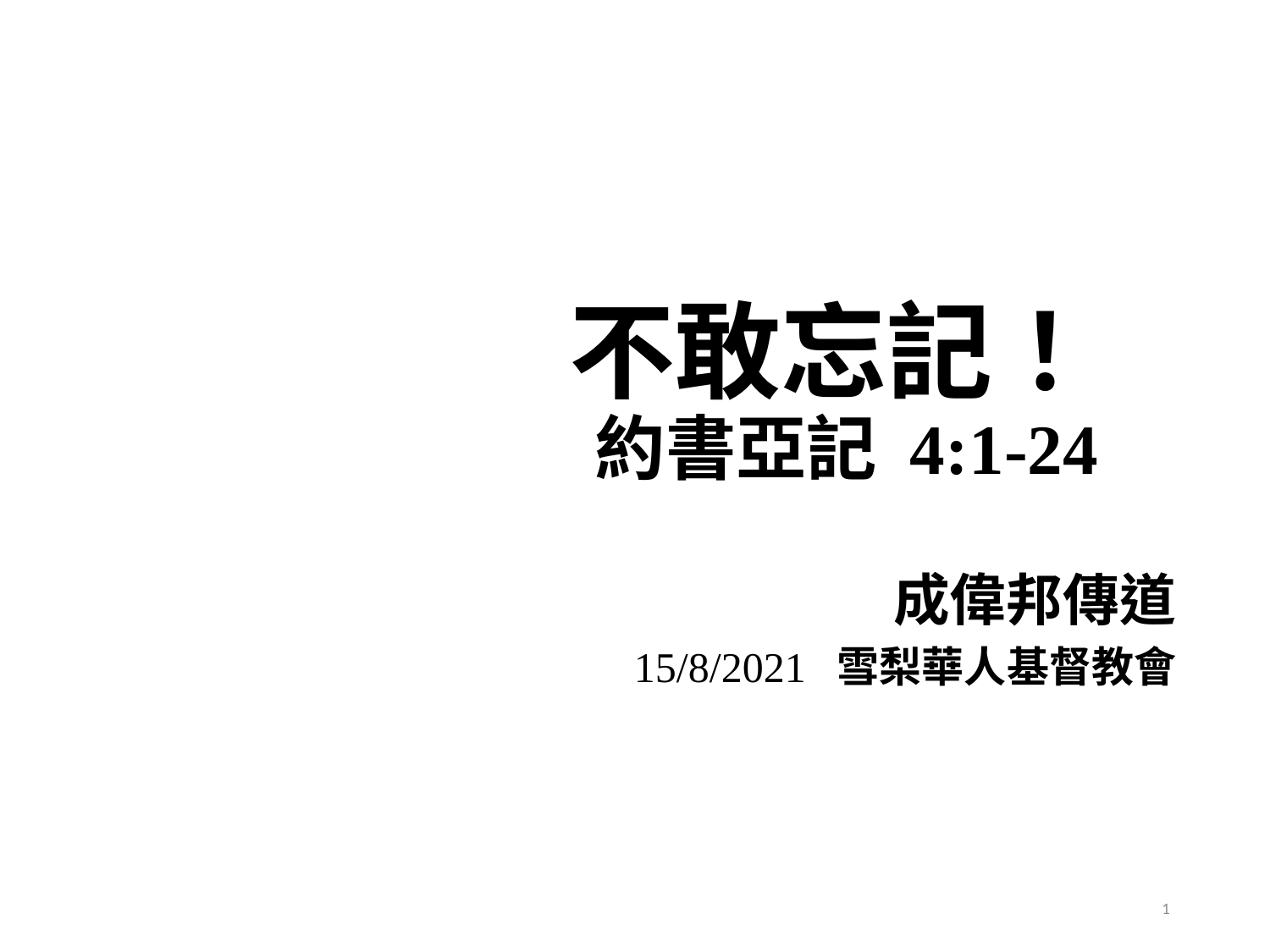

# 不敢忘記！ 約書亞記 4:1-24
成偉邦傳道
15/8/2021  雪梨華人基督教會

1